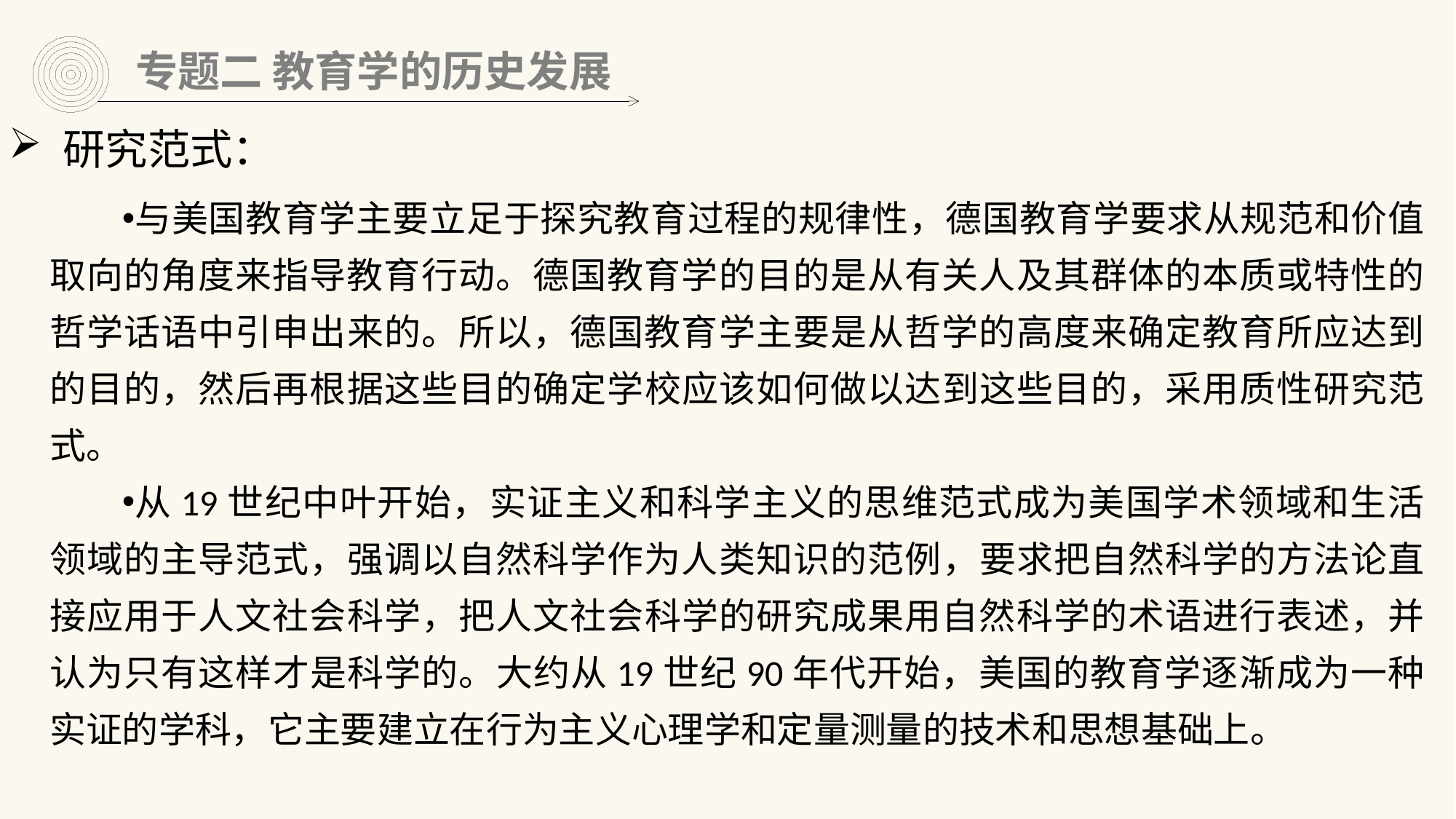

专题二 教育学的历史发展
研究范式：
与美国教育学主要立足于探究教育过程的规律性，德国教育学要求从规范和价值取向的角度来指导教育行动。德国教育学的目的是从有关人及其群体的本质或特性的哲学话语中引申出来的。所以，德国教育学主要是从哲学的高度来确定教育所应达到的目的，然后再根据这些目的确定学校应该如何做以达到这些目的，采用质性研究范式。
从19世纪中叶开始，实证主义和科学主义的思维范式成为美国学术领域和生活领域的主导范式，强调以自然科学作为人类知识的范例，要求把自然科学的方法论直接应用于人文社会科学，把人文社会科学的研究成果用自然科学的术语进行表述，并认为只有这样才是科学的。大约从19世纪90年代开始，美国的教育学逐渐成为一种实证的学科，它主要建立在行为主义心理学和定量测量的技术和思想基础上。